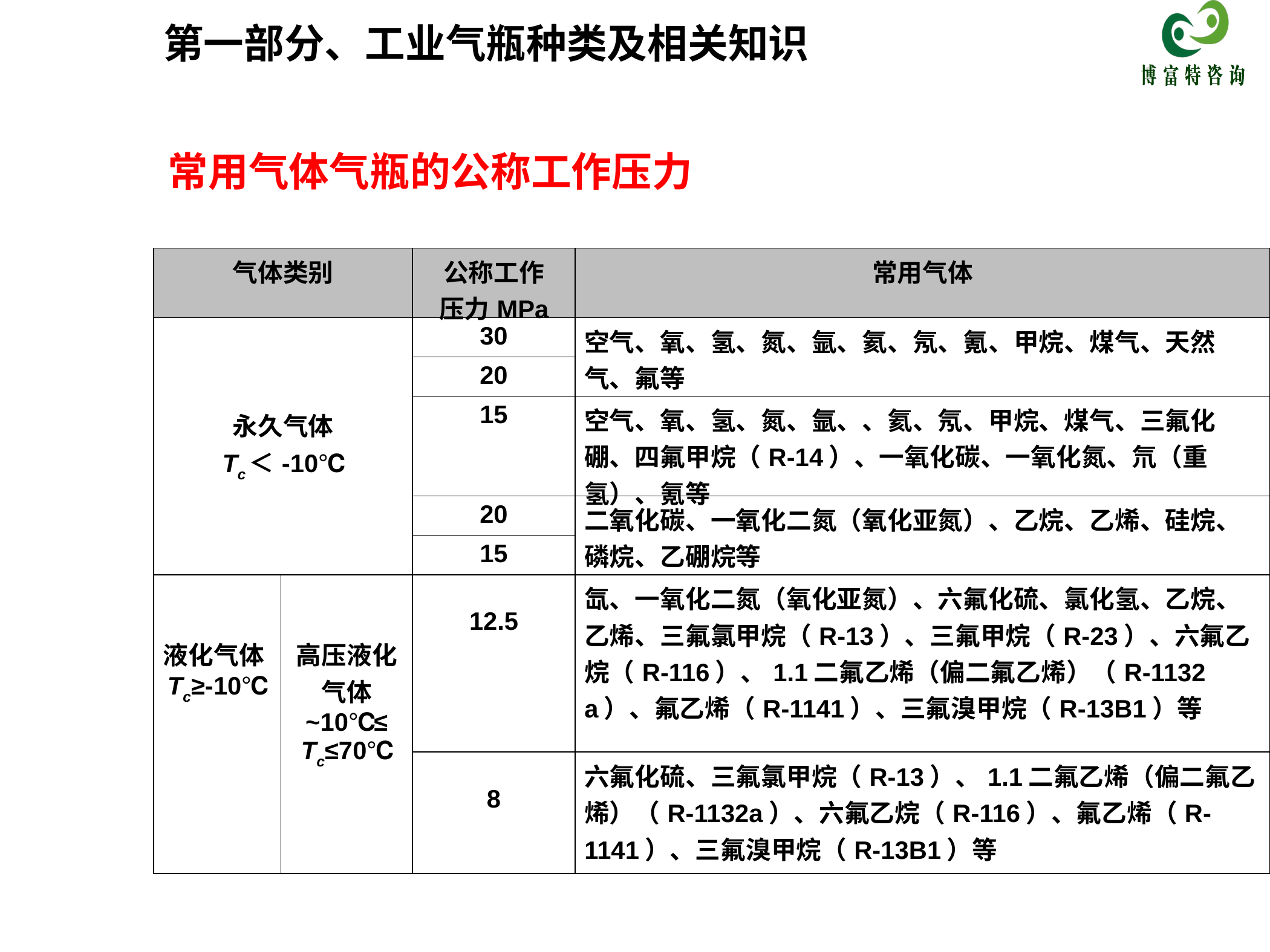

第一部分、工业气瓶种类及相关知识
常用气体气瓶的公称工作压力
| 气体类别 |  | 公称工作 压力MPa | 常用气体 |
| --- | --- | --- | --- |
| 永久气体 Tc＜-10℃ |  | 30 | 空气、氧、氢、氮、氩、氦、氖、氪、甲烷、煤气、天然气、氟等 |
|  |  | 20 |  |
|  |  | 15 | 空气、氧、氢、氮、氩、、氦、氖、甲烷、煤气、三氟化硼、四氟甲烷（R-14）、一氧化碳、一氧化氮、氘（重氢）、氪等 |
|  |  | 20 | 二氧化碳、一氧化二氮（氧化亚氮）、乙烷、乙烯、硅烷、磷烷、乙硼烷等 |
|  |  | 15 |  |
| 液化气体Tc≥-10℃ | 高压液化气体 ~10℃≤ Tc≤70℃ | 12.5 | 氙、一氧化二氮（氧化亚氮）、六氟化硫、氯化氢、乙烷、乙烯、三氟氯甲烷（R-13）、三氟甲烷（R-23）、六氟乙烷（R-116）、1.1二氟乙烯（偏二氟乙烯）（R-1132a）、氟乙烯（R-1141）、三氟溴甲烷（R-13B1）等 |
|  |  | 8 | 六氟化硫、三氟氯甲烷（R-13）、1.1二氟乙烯（偏二氟乙烯）（R-1132a）、六氟乙烷（R-116）、氟乙烯（R-1141）、三氟溴甲烷（R-13B1）等 |